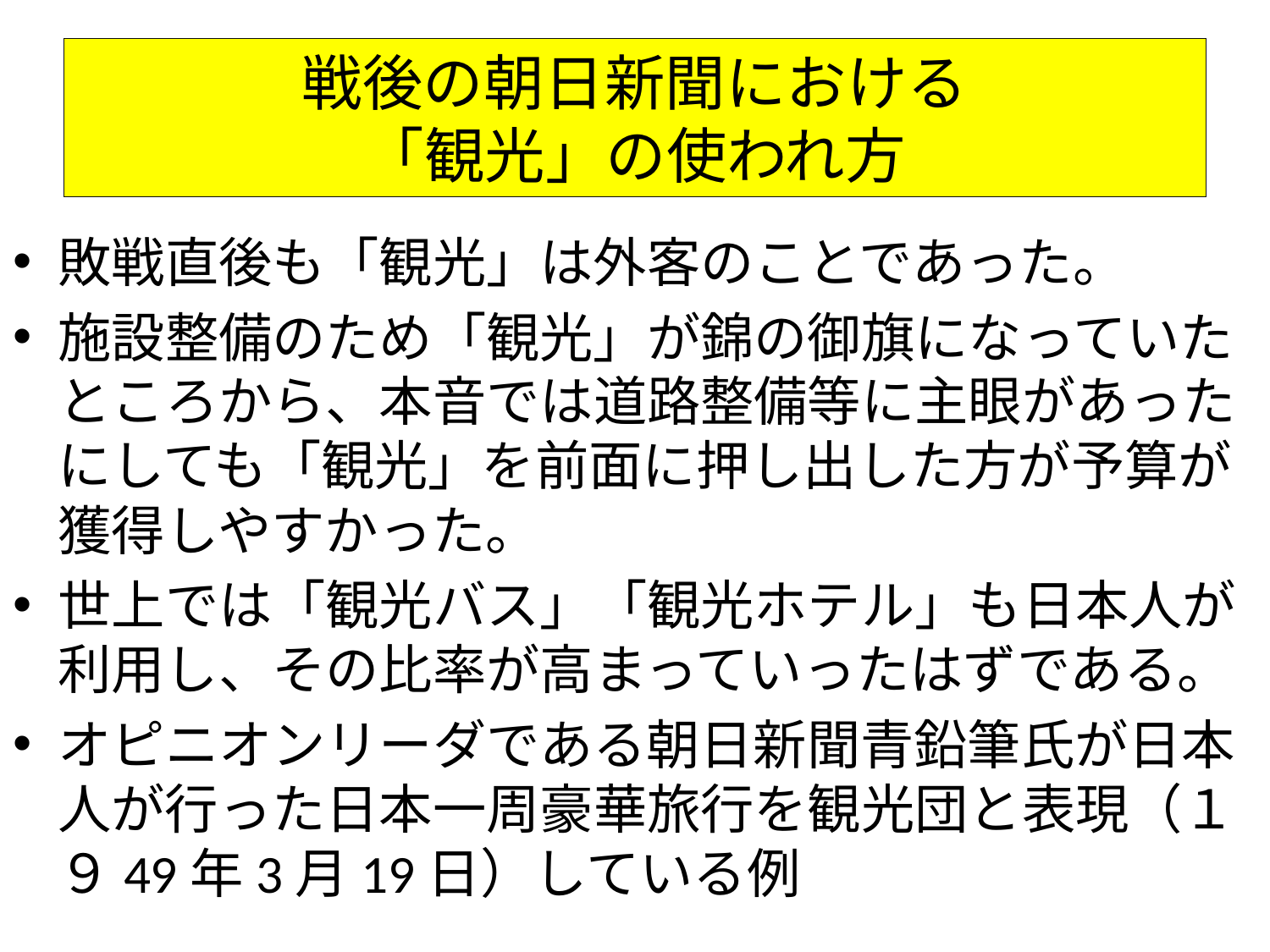

# 戦後の朝日新聞における 「観光」の使われ方
敗戦直後も「観光」は外客のことであった。
施設整備のため「観光」が錦の御旗になっていたところから、本音では道路整備等に主眼があったにしても「観光」を前面に押し出した方が予算が獲得しやすかった。
世上では「観光バス」「観光ホテル」も日本人が利用し、その比率が高まっていったはずである。
オピニオンリーダである朝日新聞青鉛筆氏が日本人が行った日本一周豪華旅行を観光団と表現（１９49年3月19日）している例